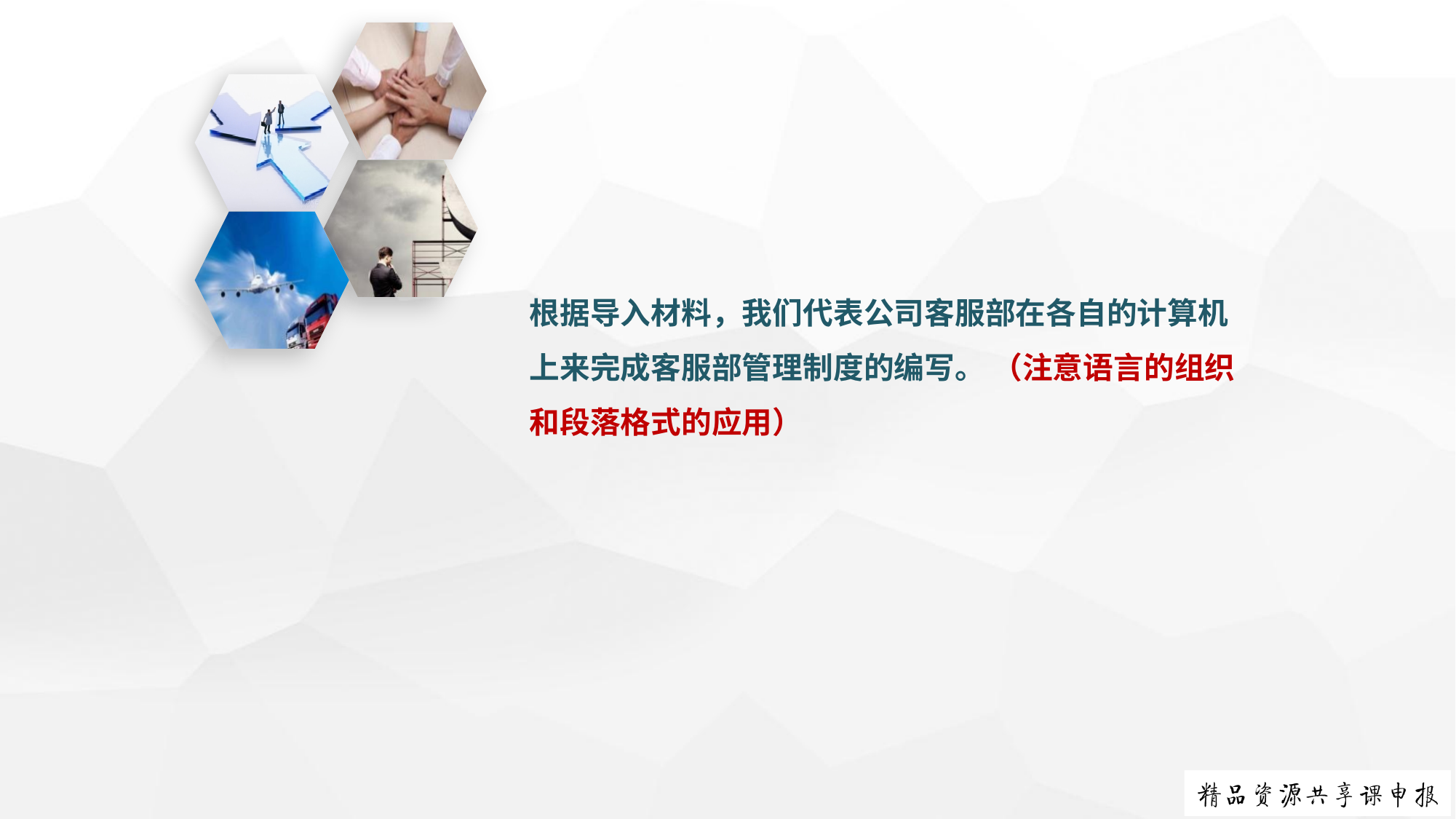

根据导入材料，我们代表公司客服部在各自的计算机上来完成客服部管理制度的编写。 （注意语言的组织和段落格式的应用）